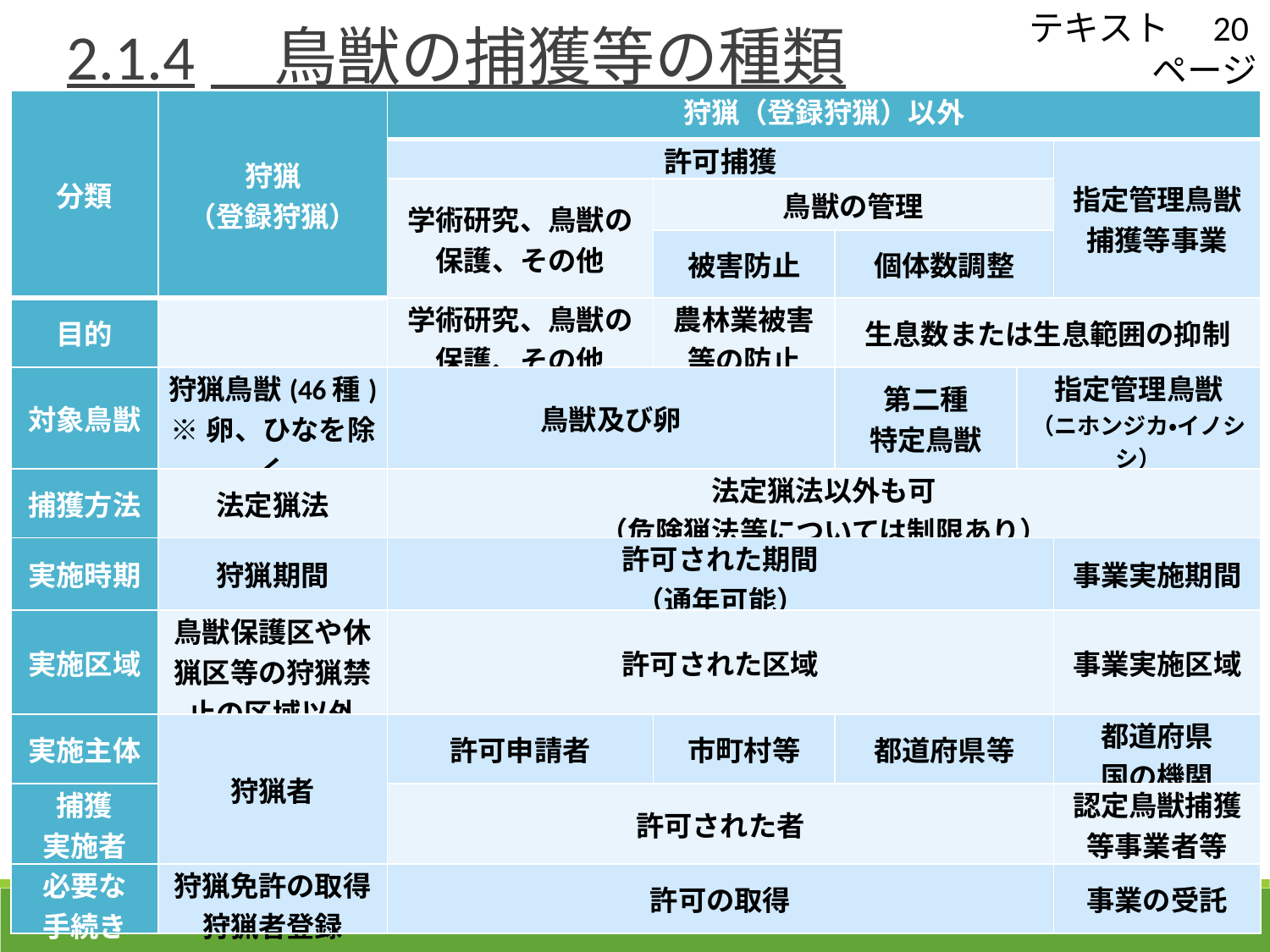

テキスト　20ページ
2.1.4　鳥獣の捕獲等の種類
| 分類 | 狩猟 （登録狩猟） | 狩猟（登録狩猟）以外 |  |  |  |  |
| --- | --- | --- | --- | --- | --- | --- |
|  |  | 許可捕獲 |  |  | 指定管理鳥獣 捕獲等事業 | 指定管理鳥獣 捕獲等事業 |
|  |  | 学術研究、鳥獣の 保護、その他 | 鳥獣の管理 |  |  |  |
|  |  |  | 被害防止 | 個体数調整 |  |  |
| 目的 |  | 学術研究、鳥獣の 保護、その他 | 農林業被害等の防止 | 生息数または生息範囲の抑制 |  |  |
| 対象鳥獣 | 狩猟鳥獣(46種) ※卵、ひなを除く | 鳥獣及び卵 |  | 第二種 特定鳥獣 | 指定管理鳥獣 （ニホンジカ・イノシシ） |  |
| 捕獲方法 | 法定猟法 | 法定猟法以外も可 （危険猟法等については制限あり） |  |  |  |  |
| 実施時期 | 狩猟期間 | 許可された期間 （通年可能） |  |  | 事業実施期間 | 事業実施期間 |
| 実施区域 | 鳥獣保護区や休猟区等の狩猟禁止の区域以外 | 許可された区域 |  |  | 事業実施区域 | 事業実施区域 |
| 実施主体 | 狩猟者 | 許可申請者 | 市町村等 | 都道府県等 | 都道府県 国の機関 | 都道府県 国の機関 |
| 捕獲 実施者 |  | 許可された者 |  |  | 認定鳥獣捕獲等 事業者等 | 認定鳥獣捕獲等事業者等 |
| 必要な 手続き | 狩猟免許の取得 狩猟者登録 | 許可の取得 |  |  | 事業の受託 | 事業の受託 |